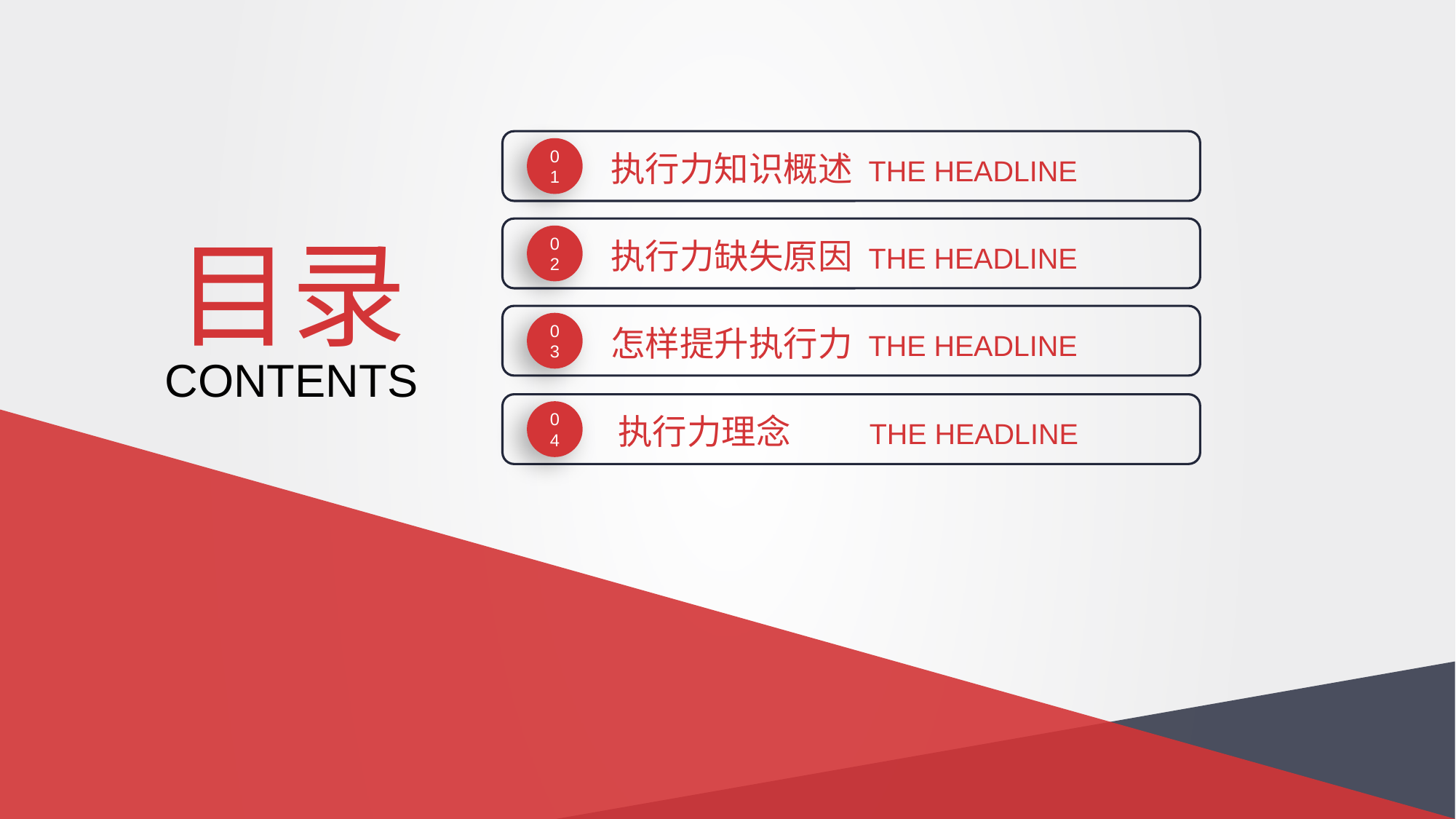

01
执行力知识概述 THE HEADLINE
目录

02
执行力缺失原因 THE HEADLINE

03
怎样提升执行力 THE HEADLINE
contents

04
执行力理念         THE HEADLINE